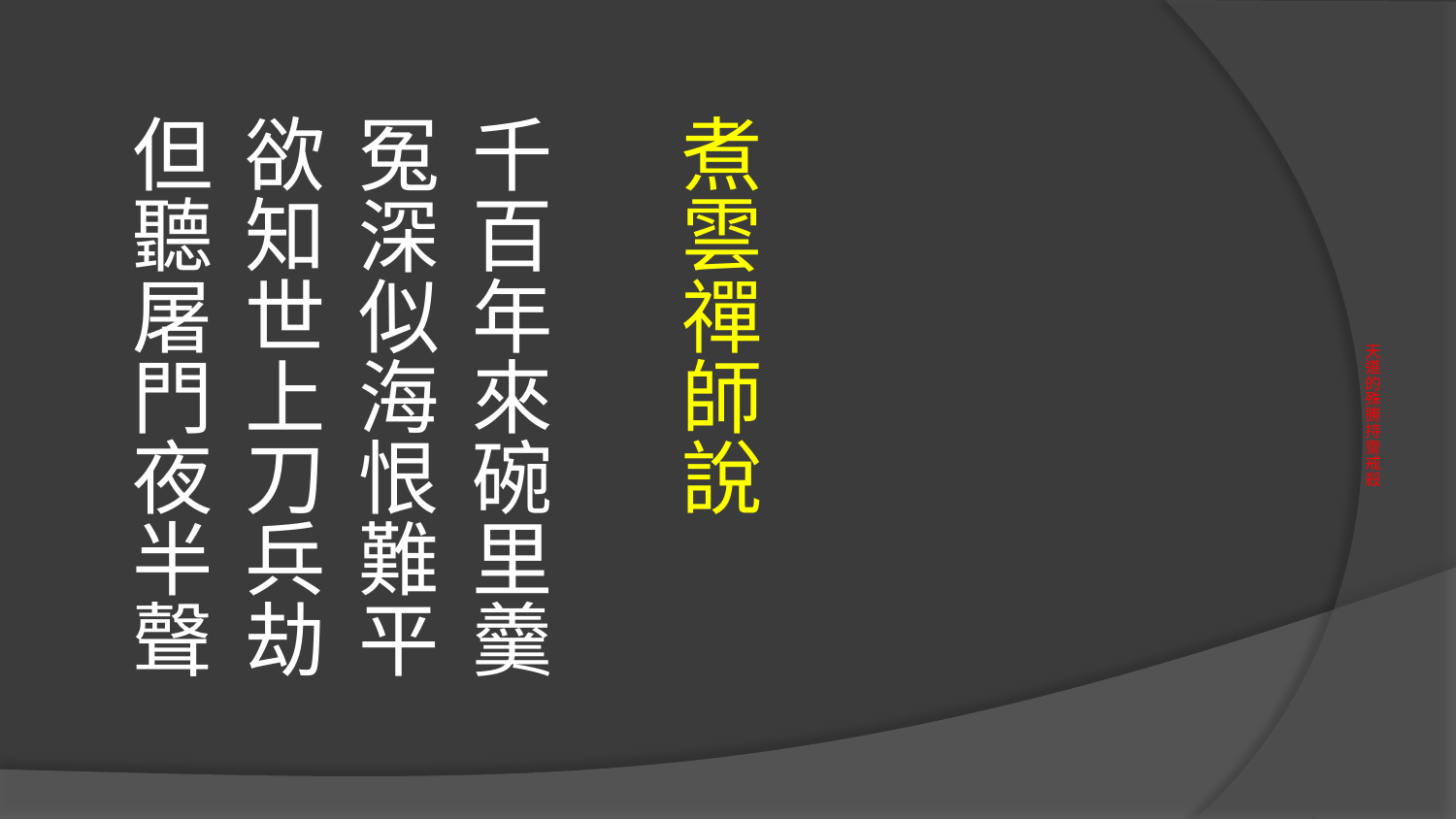

煮雲禪師說
千百年來碗里羹
冤深似海恨難平
欲知世上刀兵劫
但聽屠門夜半聲
# 天道的殊勝持齋戒殺